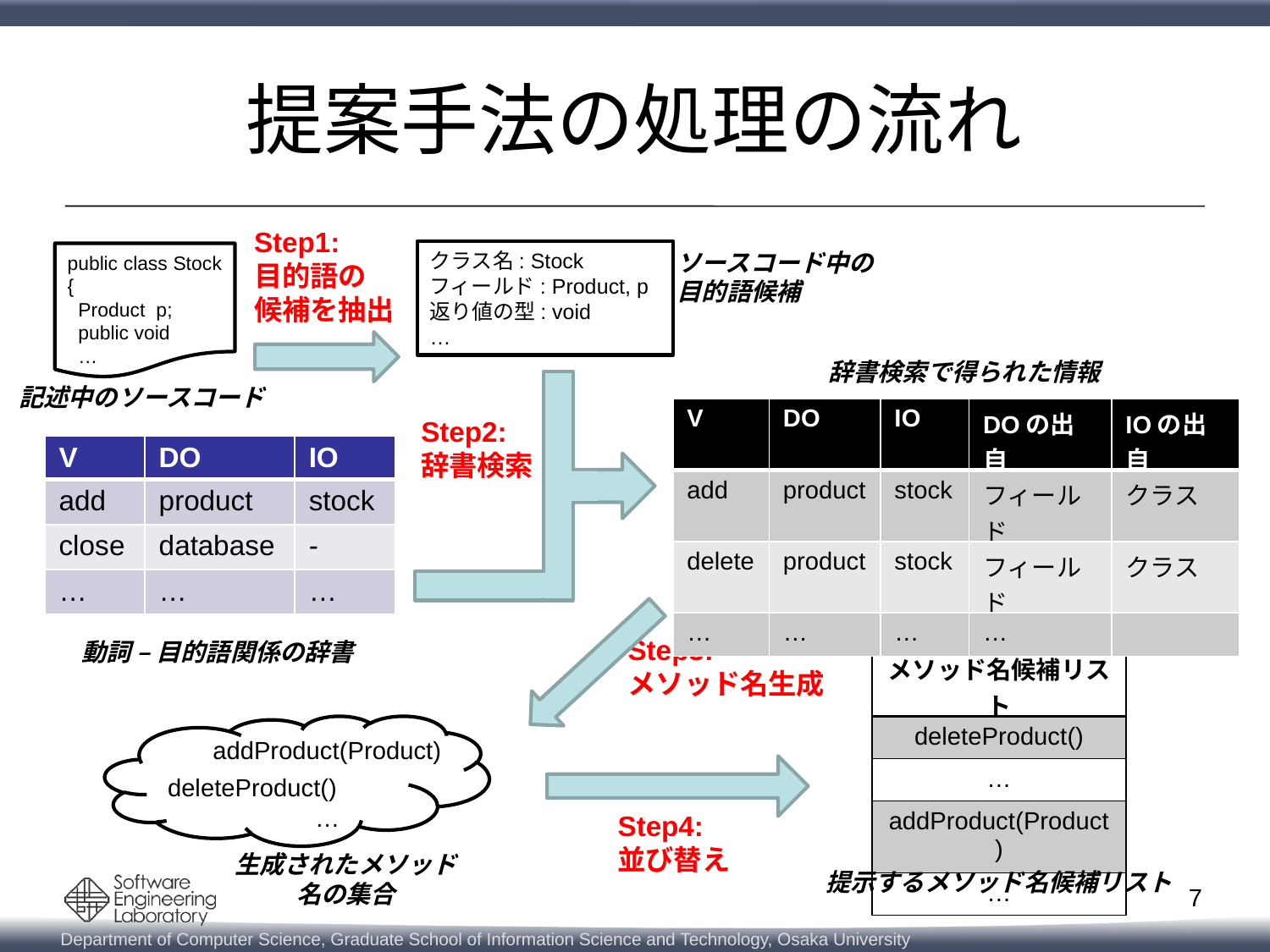

# 提案手法の処理の流れ
Step1:
目的語の
候補を抽出
ソースコード中の
目的語候補
クラス名: Stock
フィールド: Product, p
返り値の型: void
…

public class Stock {
  Product  p;
  public void
  …

辞書検索で得られた情報
記述中のソースコード
| V | DO | IO | DOの出自 | IOの出自 |
| --- | --- | --- | --- | --- |
| add | product | stock | フィールド | クラス |
| delete | product | stock | フィールド | クラス |
| … | … | … | … |  |
Step2:
辞書検索
| V | DO | IO |
| --- | --- | --- |
| add | product | stock |
| close | database | - |
| … | … | … |

Step3:
メソッド名生成
動詞 – 目的語関係の辞書
| メソッド名候補リスト |
| --- |
| deleteProduct() |
| … |
| addProduct(Product) |
| … |

addProduct(Product)

deleteProduct()
…
Step4:
並び替え
生成されたメソッド名の集合
提示するメソッド名候補リスト
7